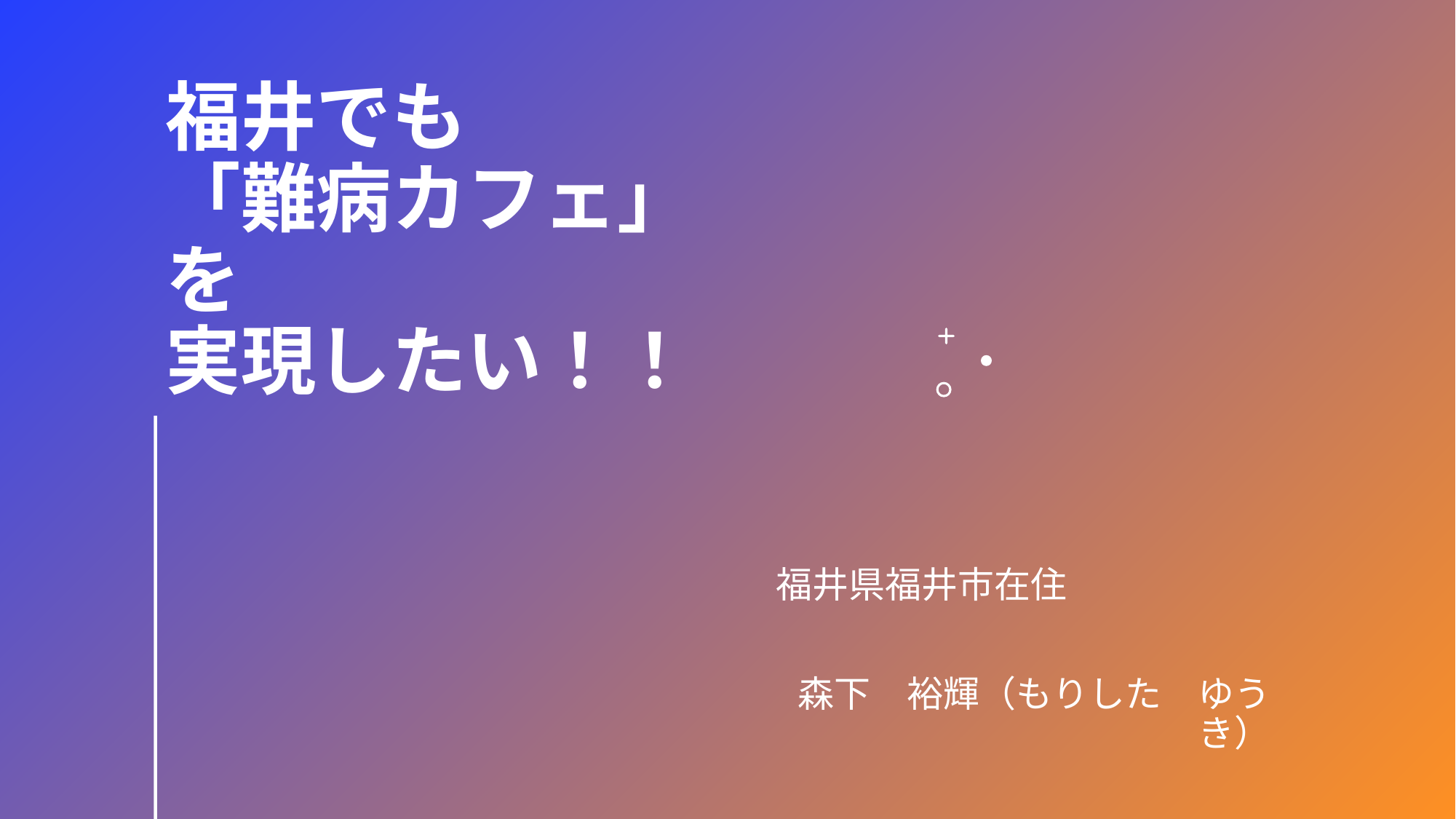

# 福井でも 「難病カフェ」 を 実現したい！！
福井県福井市在住

森下　裕輝（もりした　ゆうき）